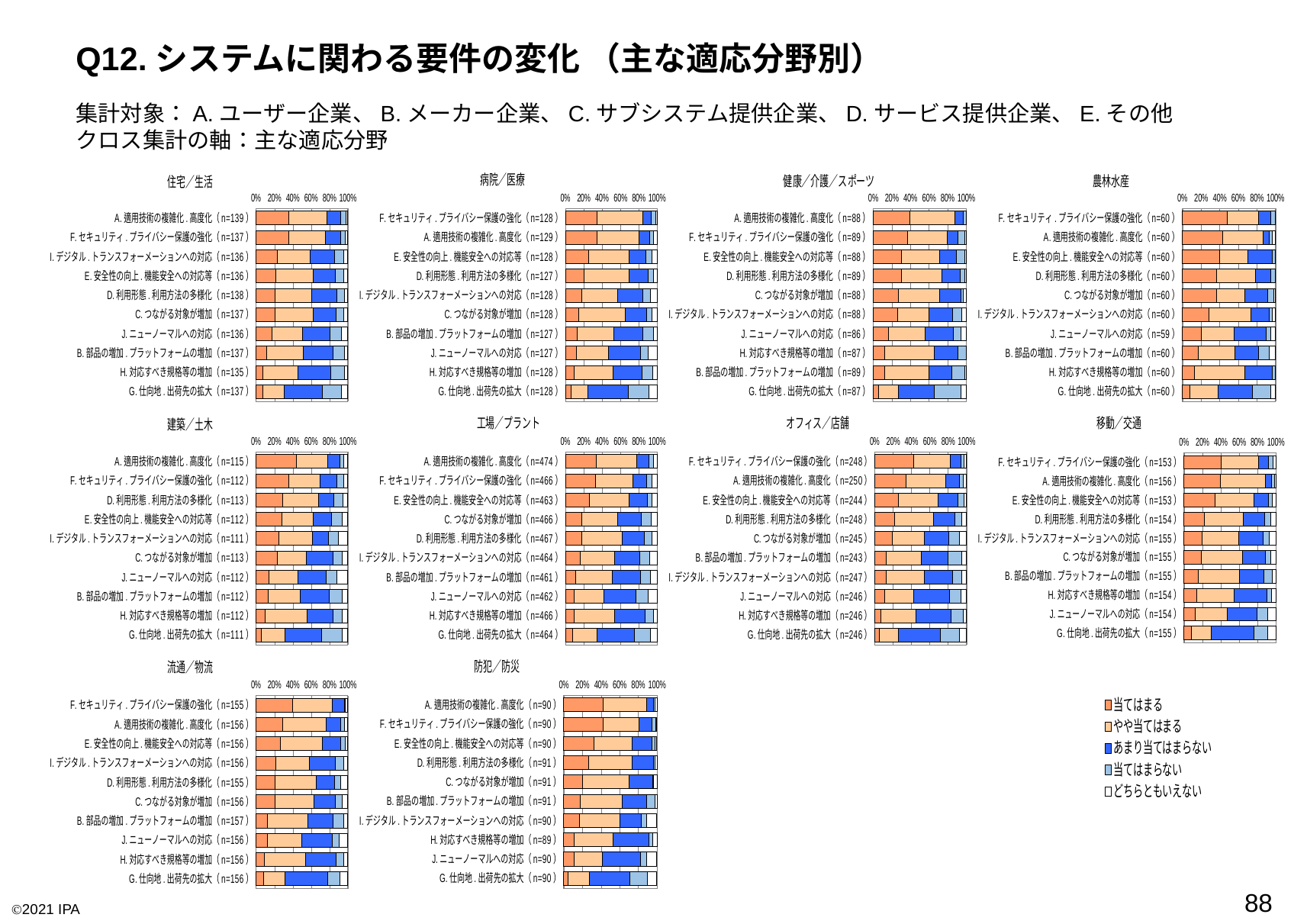

Q12.システムに関わる要件の変化 （主な適応分野別）
集計対象：A.ユーザー企業、B.メーカー企業、C.サブシステム提供企業、D.サービス提供企業、E.その他
クロス集計の軸：主な適応分野

### Chart: 住宅／生活

| Category | 当てはまる | やや当てはまる | あまり当てはまらない | 当てはまらない | どちらともいえない |
|---|---|---|---|---|---|
| A.適用技術の複雑化.高度化（n=139） | 0.3597122302158273 | 0.41007194244604317 | 0.1510791366906475 | 0.05755395683453238 | 0.02158273381294964 |
| F.セキュリティ.プライバシー保護の強化（n=137） | 0.35766423357664234 | 0.40145985401459855 | 0.16058394160583941 | 0.051094890510948905 | 0.029197080291970802 |
| I.デジタル.トランスフォーメーションへの対応（n=136） | 0.23529411764705882 | 0.35294117647058826 | 0.2647058823529412 | 0.10294117647058823 | 0.04411764705882353 |
| E.安全性の向上.機能安全への対応等（n=136） | 0.21323529411764705 | 0.4117647058823529 | 0.23529411764705882 | 0.09558823529411764 | 0.04411764705882353 |
| D.利用形態.利用方法の多様化（n=138） | 0.21014492753623187 | 0.39855072463768115 | 0.2753623188405797 | 0.07971014492753623 | 0.036231884057971016 |
| C.つながる対象が増加（n=137） | 0.20437956204379562 | 0.41605839416058393 | 0.25547445255474455 | 0.08029197080291971 | 0.043795620437956206 |
| J.ニューノーマルへの対応（n=136） | 0.17647058823529413 | 0.33088235294117646 | 0.29411764705882354 | 0.1323529411764706 | 0.0661764705882353 |
| B.部品の増加.プラットフォームの増加（n=137） | 0.11678832116788321 | 0.40145985401459855 | 0.32116788321167883 | 0.12408759124087591 | 0.0364963503649635 |
| H.対応すべき規格等の増加（n=135） | 0.07407407407407407 | 0.3851851851851852 | 0.35555555555555557 | 0.14814814814814814 | 0.037037037037037035 |
| G.仕向地.出荷先の拡大（n=137） | 0.072992700729927 | 0.23357664233576642 | 0.41605839416058393 | 0.20437956204379562 | 0.072992700729927 |

### Chart: 病院／医療

| Category | 当てはまる | やや当てはまる | あまり当てはまらない | 当てはまらない | どちらともいえない |
|---|---|---|---|---|---|
| F.セキュリティ.プライバシー保護の強化（n=128） | 0.34375 | 0.5 | 0.09375 | 0.046875 | 0.015625 |
| A.適用技術の複雑化.高度化（n=129） | 0.34108527131782945 | 0.46511627906976744 | 0.11627906976744186 | 0.03875968992248062 | 0.03875968992248062 |
| E.安全性の向上.機能安全への対応等（n=128） | 0.25 | 0.4453125 | 0.1796875 | 0.0703125 | 0.0546875 |
| D.利用形態.利用方法の多様化（n=127） | 0.2047244094488189 | 0.4881889763779528 | 0.2047244094488189 | 0.06299212598425197 | 0.03937007874015748 |
| I.デジタル.トランスフォーメーションへの対応（n=128） | 0.1796875 | 0.390625 | 0.2734375 | 0.0859375 | 0.0703125 |
| C.つながる対象が増加（n=128） | 0.1484375 | 0.5078125 | 0.2265625 | 0.0625 | 0.0546875 |
| B.部品の増加.プラットフォームの増加（n=127） | 0.12598425196850394 | 0.4015748031496063 | 0.31496062992125984 | 0.11811023622047244 | 0.03937007874015748 |
| J.ニューノーマルへの対応（n=127） | 0.11811023622047244 | 0.3543307086614173 | 0.3464566929133858 | 0.08661417322834646 | 0.09448818897637795 |
| H.対応すべき規格等の増加（n=128） | 0.09375 | 0.421875 | 0.3203125 | 0.1171875 | 0.046875 |
| G.仕向地.出荷先の拡大（n=128） | 0.0625 | 0.1796875 | 0.4453125 | 0.2265625 | 0.0859375 |

### Chart: 健康／介護／スポーツ

| Category | 当てはまる | やや当てはまる | あまり当てはまらない | 当てはまらない | どちらともいえない |
|---|---|---|---|---|---|
| A.適用技術の複雑化.高度化（n=88） | 0.3977272727272727 | 0.4772727272727273 | 0.09090909090909091 | 0.03409090909090909 | 0.0 |
| F.セキュリティ.プライバシー保護の強化（n=89） | 0.3707865168539326 | 0.42696629213483145 | 0.11235955056179775 | 0.07865168539325842 | 0.011235955056179775 |
| E.安全性の向上.機能安全への対応等（n=88） | 0.3068181818181818 | 0.4090909090909091 | 0.18181818181818182 | 0.09090909090909091 | 0.011363636363636364 |
| D.利用形態.利用方法の多様化（n=89） | 0.30337078651685395 | 0.43820224719101125 | 0.19101123595505617 | 0.056179775280898875 | 0.011235955056179775 |
| C.つながる対象が増加（n=88） | 0.2727272727272727 | 0.4431818181818182 | 0.22727272727272727 | 0.022727272727272728 | 0.03409090909090909 |
| I.デジタル.トランスフォーメーションへの対応（n=88） | 0.26136363636363635 | 0.3409090909090909 | 0.25 | 0.10227272727272728 | 0.045454545454545456 |
| J.ニューノーマルへの対応（n=86） | 0.16279069767441862 | 0.3953488372093023 | 0.3023255813953488 | 0.08139534883720931 | 0.05813953488372093 |
| H.対応すべき規格等の増加（n=87） | 0.12643678160919541 | 0.5287356321839081 | 0.25287356321839083 | 0.09195402298850575 | 0.0 |
| B.部品の増加.プラットフォームの増加（n=89） | 0.12359550561797752 | 0.47191011235955055 | 0.24719101123595505 | 0.14606741573033707 | 0.011235955056179775 |
| G.仕向地.出荷先の拡大（n=87） | 0.05747126436781609 | 0.21839080459770116 | 0.3793103448275862 | 0.28735632183908044 | 0.05747126436781609 |

### Chart: 農林水産

| Category | 当てはまる | やや当てはまる | あまり当てはまらない | 当てはまらない | どちらともいえない |
|---|---|---|---|---|---|
| F.セキュリティ.プライバシー保護の強化（n=60） | 0.48333333333333334 | 0.3333333333333333 | 0.13333333333333333 | 0.05 | 0.0 |
| A.適用技術の複雑化.高度化（n=60） | 0.43333333333333335 | 0.43333333333333335 | 0.06666666666666667 | 0.03333333333333333 | 0.03333333333333333 |
| E.安全性の向上.機能安全への対応等（n=60） | 0.4 | 0.3 | 0.26666666666666666 | 0.03333333333333333 | 0.0 |
| D.利用形態.利用方法の多様化（n=60） | 0.36666666666666664 | 0.4166666666666667 | 0.16666666666666666 | 0.05 | 0.0 |
| C.つながる対象が増加（n=60） | 0.36666666666666664 | 0.3 | 0.25 | 0.06666666666666667 | 0.016666666666666666 |
| I.デジタル.トランスフォーメーションへの対応（n=60） | 0.2833333333333333 | 0.45 | 0.2 | 0.03333333333333333 | 0.03333333333333333 |
| J.ニューノーマルへの対応（n=59） | 0.2033898305084746 | 0.3559322033898305 | 0.3389830508474576 | 0.05084745762711865 | 0.05084745762711865 |
| B.部品の増加.プラットフォームの増加（n=60） | 0.16666666666666666 | 0.4 | 0.25 | 0.11666666666666667 | 0.06666666666666667 |
| H.対応すべき規格等の増加（n=60） | 0.13333333333333333 | 0.5333333333333333 | 0.3 | 0.03333333333333333 | 0.0 |
| G.仕向地.出荷先の拡大（n=60） | 0.08333333333333333 | 0.3 | 0.36666666666666664 | 0.2 | 0.05 |

### Chart: 建築／土木

| Category | 当てはまる | やや当てはまる | あまり当てはまらない | 当てはまらない | どちらともいえない |
|---|---|---|---|---|---|
| A.適用技術の複雑化.高度化（n=115） | 0.4434782608695652 | 0.3391304347826087 | 0.13043478260869565 | 0.043478260869565216 | 0.043478260869565216 |
| F.セキュリティ.プライバシー保護の強化（n=112） | 0.35714285714285715 | 0.3392857142857143 | 0.1875 | 0.07142857142857142 | 0.044642857142857144 |
| D.利用形態.利用方法の多様化（n=113） | 0.2920353982300885 | 0.3893805309734513 | 0.168141592920354 | 0.09734513274336283 | 0.05309734513274336 |
| E.安全性の向上.機能安全への対応等（n=112） | 0.2857142857142857 | 0.3392857142857143 | 0.19642857142857142 | 0.11607142857142858 | 0.0625 |
| I.デジタル.トランスフォーメーションへの対応（n=111） | 0.25225225225225223 | 0.36036036036036034 | 0.18018018018018017 | 0.10810810810810811 | 0.0990990990990991 |
| C.つながる対象が増加（n=113） | 0.23008849557522124 | 0.3185840707964602 | 0.2920353982300885 | 0.09734513274336283 | 0.061946902654867256 |
| J.ニューノーマルへの対応（n=112） | 0.14285714285714285 | 0.3125 | 0.3125 | 0.11607142857142858 | 0.11607142857142858 |
| B.部品の増加.プラットフォームの増加（n=112） | 0.13392857142857142 | 0.3482142857142857 | 0.3125 | 0.14285714285714285 | 0.0625 |
| H.対応すべき規格等の増加（n=112） | 0.09821428571428571 | 0.45535714285714285 | 0.2857142857142857 | 0.09821428571428571 | 0.0625 |
| G.仕向地.出荷先の拡大（n=111） | 0.05405405405405406 | 0.26126126126126126 | 0.3963963963963964 | 0.22522522522522523 | 0.06306306306306306 |

### Chart: 工場／プラント

| Category | 当てはまる | やや当てはまる | あまり当てはまらない | 当てはまらない | どちらともいえない |
|---|---|---|---|---|---|
| A.適用技術の複雑化.高度化（n=474） | 0.3333333333333333 | 0.4451476793248945 | 0.1350210970464135 | 0.04430379746835443 | 0.04219409282700422 |
| F.セキュリティ.プライバシー保護の強化（n=466） | 0.3261802575107296 | 0.41201716738197425 | 0.1459227467811159 | 0.060085836909871244 | 0.055793991416309016 |
| E.安全性の向上.機能安全への対応等（n=463） | 0.2613390928725702 | 0.4298056155507559 | 0.20086393088552915 | 0.05399568034557235 | 0.05399568034557235 |
| C.つながる対象が増加（n=466） | 0.1759656652360515 | 0.3927038626609442 | 0.259656652360515 | 0.1072961373390558 | 0.06437768240343347 |
| D.利用形態.利用方法の多様化（n=467） | 0.17558886509635974 | 0.4411134903640257 | 0.2462526766595289 | 0.0835117773019272 | 0.05353319057815846 |
| I.デジタル.トランスフォーメーションへの対応（n=464） | 0.16594827586206898 | 0.3728448275862069 | 0.27370689655172414 | 0.10775862068965517 | 0.07974137931034483 |
| B.部品の増加.プラットフォームの増加（n=461） | 0.10845986984815618 | 0.40563991323210413 | 0.3036876355748373 | 0.11279826464208242 | 0.06941431670281996 |
| J.ニューノーマルへの対応（n=462） | 0.09523809523809523 | 0.3225108225108225 | 0.35064935064935066 | 0.13203463203463203 | 0.09956709956709957 |
| H.対応すべき規格等の増加（n=466） | 0.0944206008583691 | 0.44206008583690987 | 0.33047210300429186 | 0.09012875536480687 | 0.04291845493562232 |
| G.仕向地.出荷先の拡大（n=464） | 0.07974137931034483 | 0.2629310344827586 | 0.40948275862068967 | 0.1724137931034483 | 0.07543103448275862 |

### Chart: オフィス／店舗

| Category | 当てはまる | やや当てはまる | あまり当てはまらない | 当てはまらない | どちらともいえない |
|---|---|---|---|---|---|
| F.セキュリティ.プライバシー保護の強化（n=248） | 0.42338709677419356 | 0.39919354838709675 | 0.11693548387096774 | 0.03225806451612903 | 0.028225806451612902 |
| A.適用技術の複雑化.高度化（n=250） | 0.344 | 0.432 | 0.152 | 0.036 | 0.036 |
| E.安全性の向上.機能安全への対応等（n=244） | 0.2581967213114754 | 0.430327868852459 | 0.21721311475409835 | 0.06557377049180328 | 0.028688524590163935 |
| D.利用形態.利用方法の多様化（n=248） | 0.21774193548387097 | 0.4274193548387097 | 0.22580645161290322 | 0.08064516129032258 | 0.04838709677419355 |
| C.つながる対象が増加（n=245） | 0.19591836734693877 | 0.3469387755102041 | 0.2653061224489796 | 0.11836734693877551 | 0.07346938775510205 |
| B.部品の増加.プラットフォームの増加（n=243） | 0.12757201646090535 | 0.3786008230452675 | 0.29218106995884774 | 0.14814814814814814 | 0.053497942386831275 |
| I.デジタル.トランスフォーメーションへの対応（n=247） | 0.12550607287449392 | 0.41295546558704455 | 0.3076923076923077 | 0.10526315789473684 | 0.048582995951417005 |
| J.ニューノーマルへの対応（n=246） | 0.10569105691056911 | 0.3170731707317073 | 0.3943089430894309 | 0.12195121951219512 | 0.06097560975609756 |
| H.対応すべき規格等の増加（n=246） | 0.06910569105691057 | 0.3780487804878049 | 0.3861788617886179 | 0.13008130081300814 | 0.036585365853658534 |
| G.仕向地.出荷先の拡大（n=246） | 0.052845528455284556 | 0.2032520325203252 | 0.4634146341463415 | 0.2073170731707317 | 0.07317073170731707 |

### Chart: 移動／交通

| Category | 当てはまる | やや当てはまる | あまり当てはまらない | 当てはまらない | どちらともいえない |
|---|---|---|---|---|---|
| F.セキュリティ.プライバシー保護の強化（n=153） | 0.40522875816993464 | 0.40522875816993464 | 0.1111111111111111 | 0.05228758169934641 | 0.026143790849673203 |
| A.適用技術の複雑化.高度化（n=156） | 0.3974358974358974 | 0.4935897435897436 | 0.0641025641025641 | 0.03205128205128205 | 0.01282051282051282 |
| E.安全性の向上.機能安全への対応等（n=153） | 0.33986928104575165 | 0.42483660130718953 | 0.1568627450980392 | 0.0392156862745098 | 0.0392156862745098 |
| D.利用形態.利用方法の多様化（n=154） | 0.22077922077922077 | 0.42857142857142855 | 0.22727272727272727 | 0.06493506493506493 | 0.05844155844155844 |
| I.デジタル.トランスフォーメーションへの対応（n=155） | 0.1935483870967742 | 0.4 | 0.2709677419354839 | 0.06451612903225806 | 0.07096774193548387 |
| C.つながる対象が増加（n=155） | 0.1870967741935484 | 0.45161290322580644 | 0.25161290322580643 | 0.05161290322580645 | 0.05806451612903226 |
| B.部品の増加.プラットフォームの増加（n=155） | 0.15483870967741936 | 0.45161290322580644 | 0.2645161290322581 | 0.09032258064516129 | 0.03870967741935484 |
| H.対応すべき規格等の増加（n=154） | 0.13636363636363635 | 0.4090909090909091 | 0.35714285714285715 | 0.05194805194805195 | 0.045454545454545456 |
| J.ニューノーマルへの対応（n=154） | 0.12337662337662338 | 0.35064935064935066 | 0.3181818181818182 | 0.11688311688311688 | 0.09090909090909091 |
| G.仕向地.出荷先の拡大（n=155） | 0.07741935483870968 | 0.21935483870967742 | 0.4645161290322581 | 0.14838709677419354 | 0.09032258064516129 |

### Chart: 防犯／防災

| Category | 当てはまる | やや当てはまる | あまり当てはまらない | 当てはまらない | どちらともいえない |
|---|---|---|---|---|---|
| A.適用技術の複雑化.高度化（n=90） | 0.4222222222222222 | 0.4666666666666667 | 0.07777777777777778 | 0.011111111111111112 | 0.022222222222222223 |
| F.セキュリティ.プライバシー保護の強化（n=90） | 0.4222222222222222 | 0.3888888888888889 | 0.13333333333333333 | 0.044444444444444446 | 0.011111111111111112 |
| E.安全性の向上.機能安全への対応等（n=90） | 0.32222222222222224 | 0.4111111111111111 | 0.2111111111111111 | 0.03333333333333333 | 0.022222222222222223 |
| D.利用形態.利用方法の多様化（n=91） | 0.26373626373626374 | 0.4725274725274725 | 0.23076923076923078 | 0.01098901098901099 | 0.02197802197802198 |
| C.つながる対象が増加（n=91） | 0.1978021978021978 | 0.5054945054945055 | 0.25274725274725274 | 0.01098901098901099 | 0.03296703296703297 |
| B.部品の増加.プラットフォームの増加（n=91） | 0.17582417582417584 | 0.45054945054945056 | 0.26373626373626374 | 0.08791208791208792 | 0.02197802197802198 |
| I.デジタル.トランスフォーメーションへの対応（n=90） | 0.16666666666666666 | 0.43333333333333335 | 0.23333333333333334 | 0.05555555555555555 | 0.1111111111111111 |
| H.対応すべき規格等の増加（n=89） | 0.11235955056179775 | 0.4157303370786517 | 0.38202247191011235 | 0.0449438202247191 | 0.0449438202247191 |
| J.ニューノーマルへの対応（n=90） | 0.1111111111111111 | 0.3 | 0.4111111111111111 | 0.06666666666666667 | 0.1111111111111111 |
| G.仕向地.出荷先の拡大（n=90） | 0.044444444444444446 | 0.23333333333333334 | 0.43333333333333335 | 0.18888888888888888 | 0.1 |

### Chart: 流通／物流

| Category | 当てはまる | やや当てはまる | あまり当てはまらない | 当てはまらない | どちらともいえない |
|---|---|---|---|---|---|
| F.セキュリティ.プライバシー保護の強化（n=155） | 0.4 | 0.432258064516129 | 0.12903225806451613 | 0.0064516129032258064 | 0.03225806451612903 |
| A.適用技術の複雑化.高度化（n=156） | 0.28846153846153844 | 0.47435897435897434 | 0.16025641025641027 | 0.038461538461538464 | 0.038461538461538464 |
| E.安全性の向上.機能安全への対応等（n=156） | 0.26282051282051283 | 0.46153846153846156 | 0.1987179487179487 | 0.04487179487179487 | 0.03205128205128205 |
| I.デジタル.トランスフォーメーションへの対応（n=156） | 0.21153846153846154 | 0.36538461538461536 | 0.28846153846153844 | 0.08974358974358974 | 0.04487179487179487 |
| D.利用形態.利用方法の多様化（n=155） | 0.2064516129032258 | 0.45161290322580644 | 0.2 | 0.06451612903225806 | 0.07741935483870968 |
| C.つながる対象が増加（n=156） | 0.20512820512820512 | 0.4230769230769231 | 0.23717948717948717 | 0.07051282051282051 | 0.0641025641025641 |
| B.部品の増加.プラットフォームの増加（n=157） | 0.12738853503184713 | 0.4394904458598726 | 0.267515923566879 | 0.12101910828025478 | 0.044585987261146494 |
| J.ニューノーマルへの対応（n=156） | 0.12179487179487179 | 0.3782051282051282 | 0.3333333333333333 | 0.07051282051282051 | 0.09615384615384616 |
| H.対応すべき規格等の増加（n=156） | 0.08974358974358974 | 0.44871794871794873 | 0.3333333333333333 | 0.08333333333333333 | 0.04487179487179487 |
| G.仕向地.出荷先の拡大（n=156） | 0.08333333333333333 | 0.23076923076923078 | 0.46794871794871795 | 0.1346153846153846 | 0.08333333333333333 |